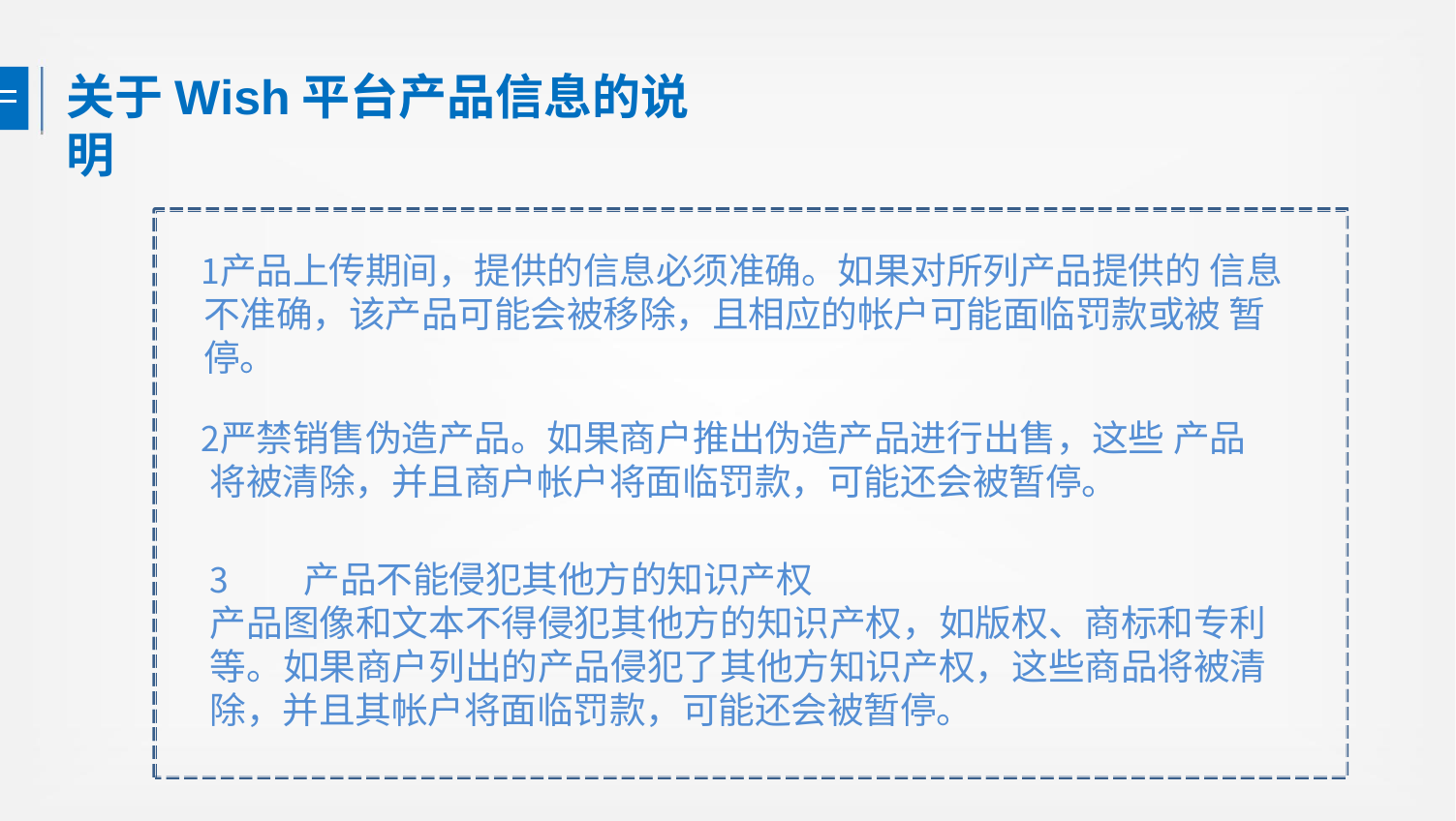

# 关于Wish平台产品信息的说明

产品上传期间，提供的信息必须准确。如果对所列产品提供的 信息不准确，该产品可能会被移除，且相应的帐户可能面临罚款或被 暂停。
严禁销售伪造产品。如果商户推出伪造产品进行出售，这些 产品将被清除，并且商户帐户将面临罚款，可能还会被暂停。

产品不能侵犯其他方的知识产权
产品图像和文本不得侵犯其他方的知识产权，如版权、商标和专利 等。如果商户列出的产品侵犯了其他方知识产权，这些商品将被清 除，并且其帐户将面临罚款，可能还会被暂停。